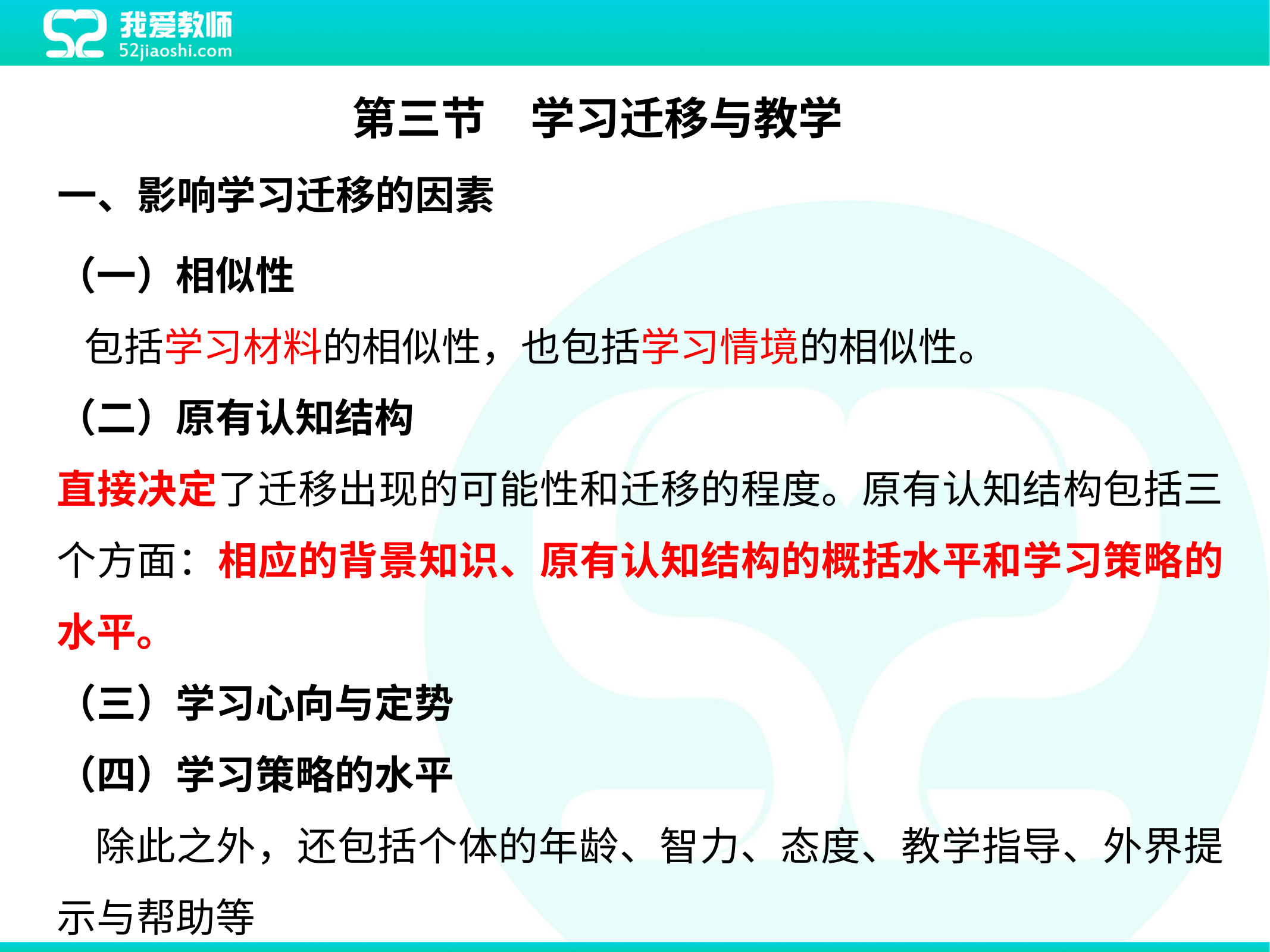

第三节　学习迁移与教学
一、影响学习迁移的因素
（一）相似性
  包括学习材料的相似性，也包括学习情境的相似性。
（二）原有认知结构
直接决定了迁移出现的可能性和迁移的程度。原有认知结构包括三个方面：相应的背景知识、原有认知结构的概括水平和学习策略的水平。
（三）学习心向与定势
（四）学习策略的水平
   除此之外，还包括个体的年龄、智力、态度、教学指导、外界提示与帮助等